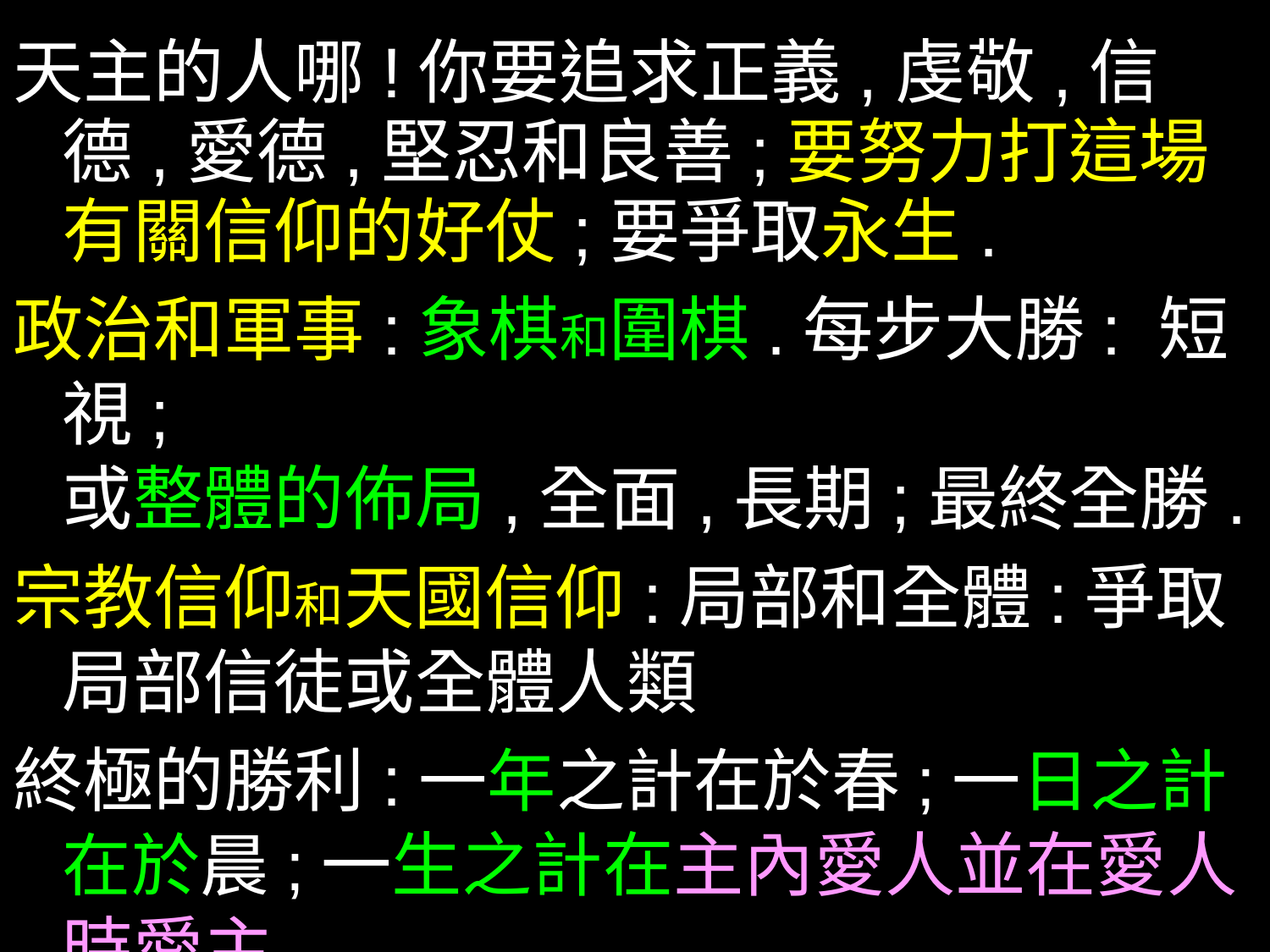

天主的人哪!你要追求正義,虔敬,信德,愛德,堅忍和良善;要努力打這場有關信仰的好仗;要爭取永生.
政治和軍事:象棋和圍棋.每步大勝: 短視;
或整體的佈局,全面,長期;最終全勝.
宗教信仰和天國信仰:局部和全體:爭取局部信徒或全體人類
終極的勝利:一年之計在於春;一日之計在於晨;一生之計在主內愛人並在愛人時愛主